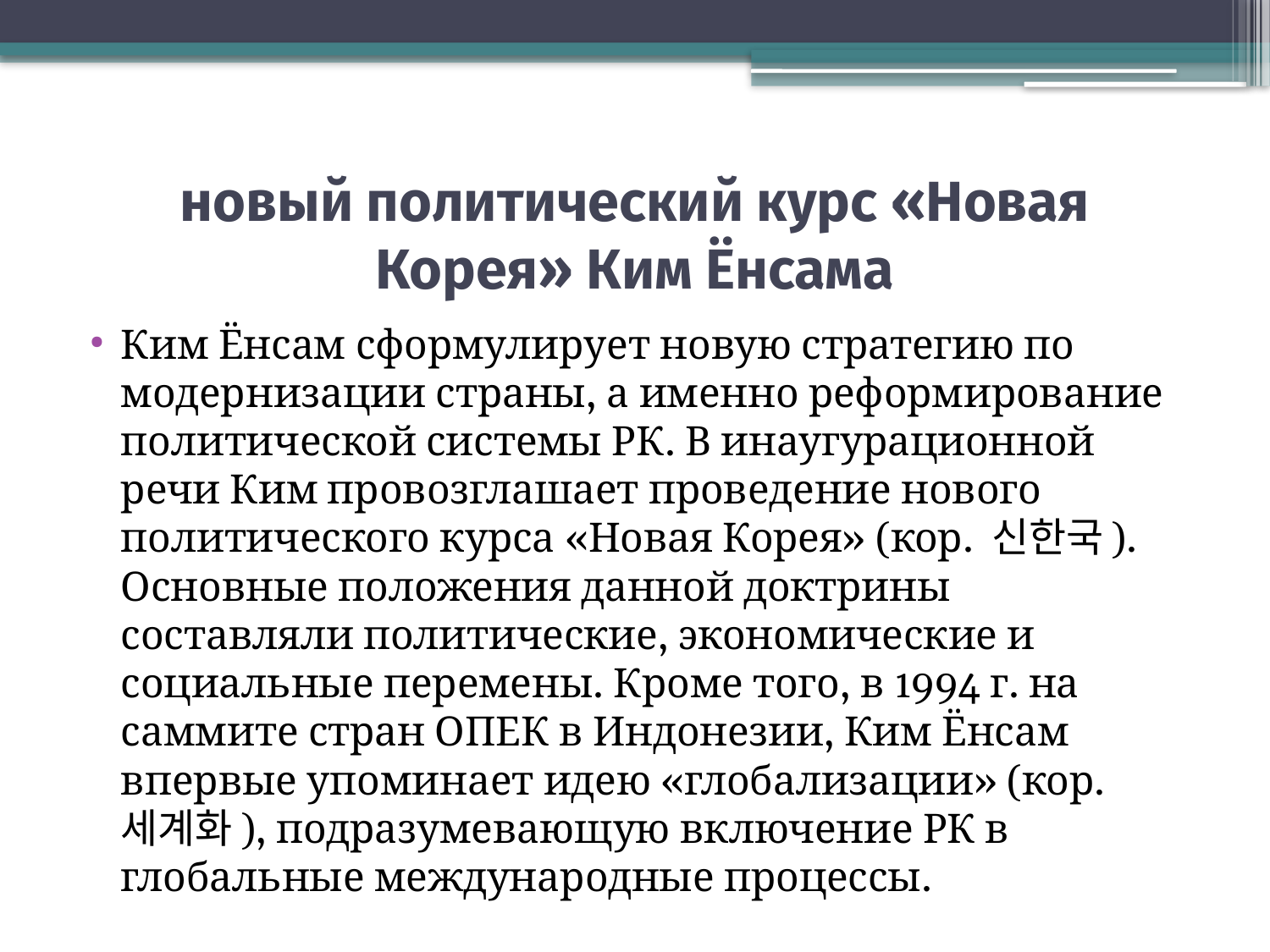

# новый политический курс «Новая Корея» Ким Ёнсама
Ким Ёнсам сформулирует новую стратегию по модернизации страны, а именно реформирование политической системы РК. В инаугурационной речи Ким провозглашает проведение нового политического курса «Новая Корея» (кор. 신한국). Основные положения данной доктрины составляли политические, экономические и социальные перемены. Кроме того, в 1994 г. на саммите стран ОПЕК в Индонезии, Ким Ёнсам впервые упоминает идею «глобализации» (кор. 세계화), подразумевающую включение РК в глобальные международные процессы.